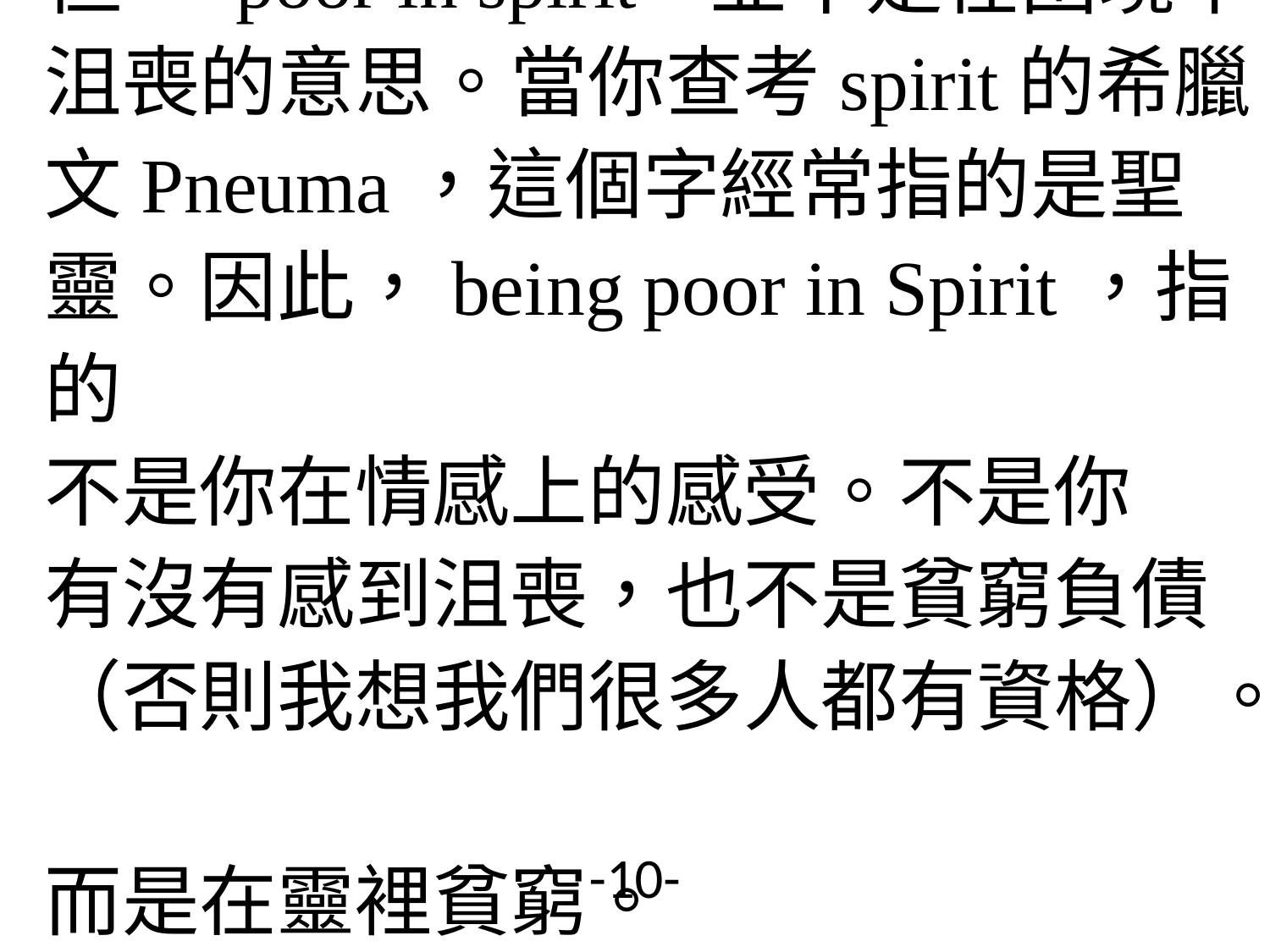

# 但 “poor in spirit” 並不是在困境中沮喪的意思。當你查考spirit的希臘文Pneuma，這個字經常指的是聖靈。因此，being poor in Spirit，指的 不是你在情感上的感受。不是你 有沒有感到沮喪，也不是貧窮負債（否則我想我們很多人都有資格）。 而是在靈裡貧窮。
-10-